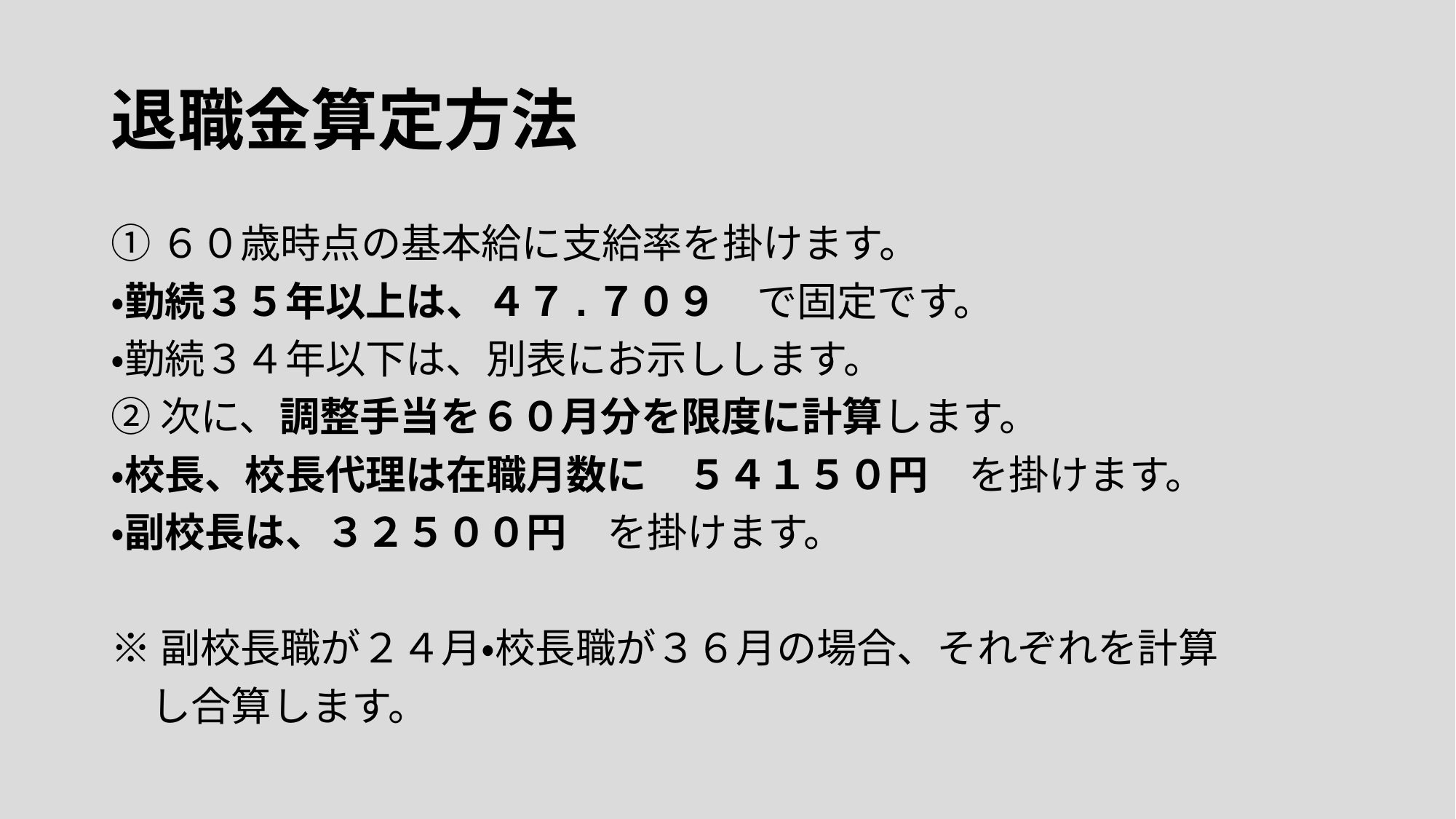

# 退職金算定方法
①６０歳時点の基本給に支給率を掛けます。
・勤続３５年以上は、４７.７０９　で固定です。
・勤続３４年以下は、別表にお示しします。
②次に、調整手当を６０月分を限度に計算します。
・校長、校長代理は在職月数に　５４１５０円　を掛けます。
・副校長は、３２５００円　を掛けます。

※副校長職が２４月・校長職が３６月の場合、それぞれを計算
　し合算します。